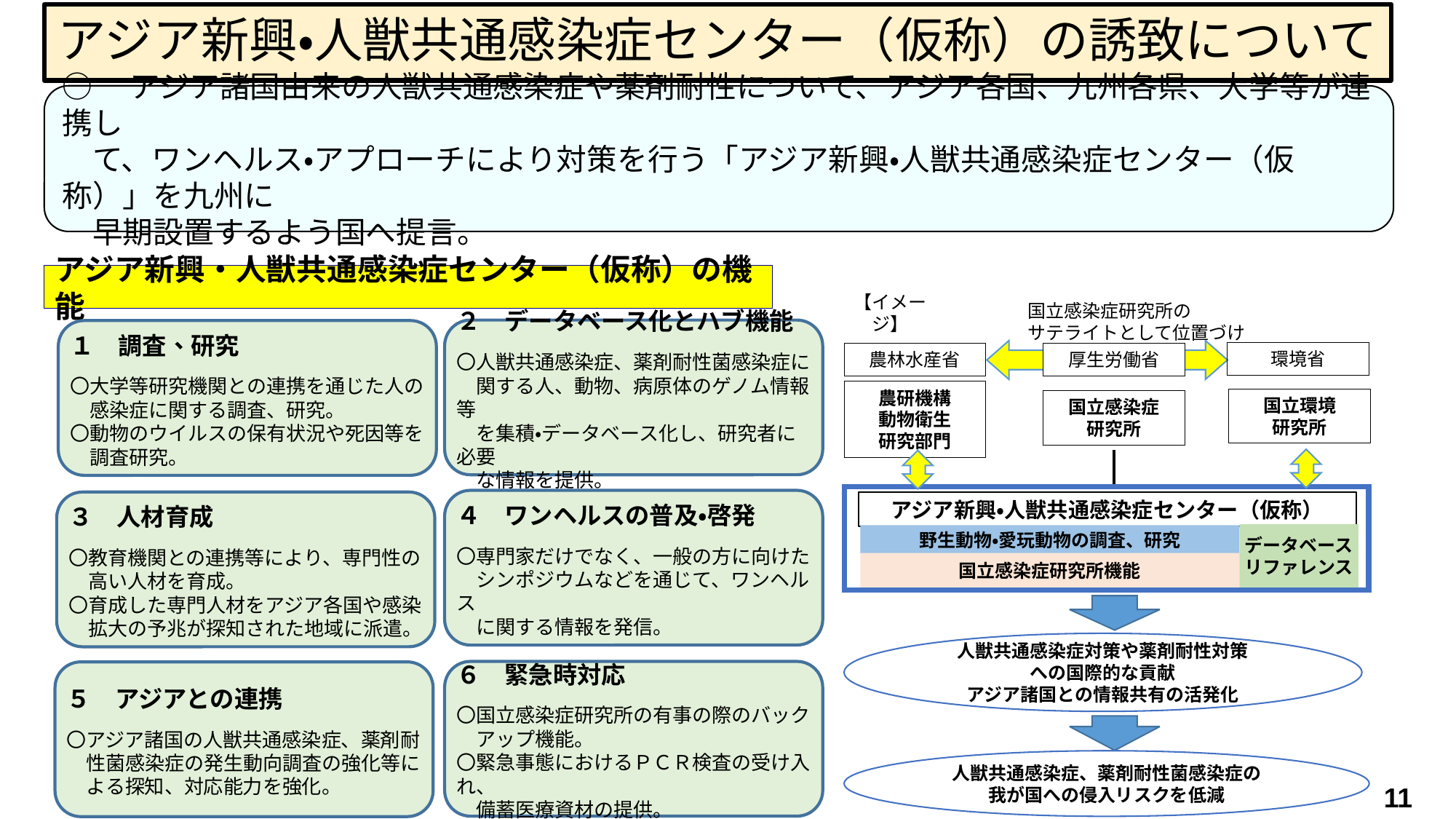

アジア新興・人獣共通感染症センター（仮称）の誘致について
○　アジア諸国由来の人獣共通感染症や薬剤耐性について、アジア各国、九州各県、大学等が連携し
　て、ワンヘルス・アプローチにより対策を行う「アジア新興・人獣共通感染症センター（仮称）」を九州に
　早期設置するよう国へ提言。

アジア新興・人獣共通感染症センター（仮称）の機能
国立感染症研究所の
サテライトとして位置づけ
【イメージ】
２　データベース化とハブ機能

〇人獣共通感染症、薬剤耐性菌感染症に
　関する人、動物、病原体のゲノム情報等
　を集積・データベース化し、研究者に必要
　な情報を提供。
１　調査、研究

〇大学等研究機関との連携を通じた人の
　感染症に関する調査、研究。
〇動物のウイルスの保有状況や死因等を
　調査研究。
環境省
厚生労働省
農林水産省
農研機構
動物衛生
研究部門
国立環境
研究所
国立感染症
研究所

アジア新興・人獣共通感染症センター（仮称）
データベース
リファレンス
野生動物・愛玩動物の調査、研究
国立感染症研究所機能
４　ワンヘルスの普及・啓発

〇専門家だけでなく、一般の方に向けた
　シンポジウムなどを通じて、ワンヘルス
　に関する情報を発信。
３　人材育成

〇教育機関との連携等により、専門性の
　高い人材を育成。
〇育成した専門人材をアジア各国や感染
　拡大の予兆が探知された地域に派遣。

人獣共通感染症対策や薬剤耐性対策
への国際的な貢献
アジア諸国との情報共有の活発化
６　緊急時対応

〇国立感染症研究所の有事の際のバック
　アップ機能。
〇緊急事態におけるＰＣＲ検査の受け入れ、
　備蓄医療資材の提供。
５　アジアとの連携

〇アジア諸国の人獣共通感染症、薬剤耐
　性菌感染症の発生動向調査の強化等に
　よる探知、対応能力を強化。

人獣共通感染症、薬剤耐性菌感染症の
我が国への侵入リスクを低減
11